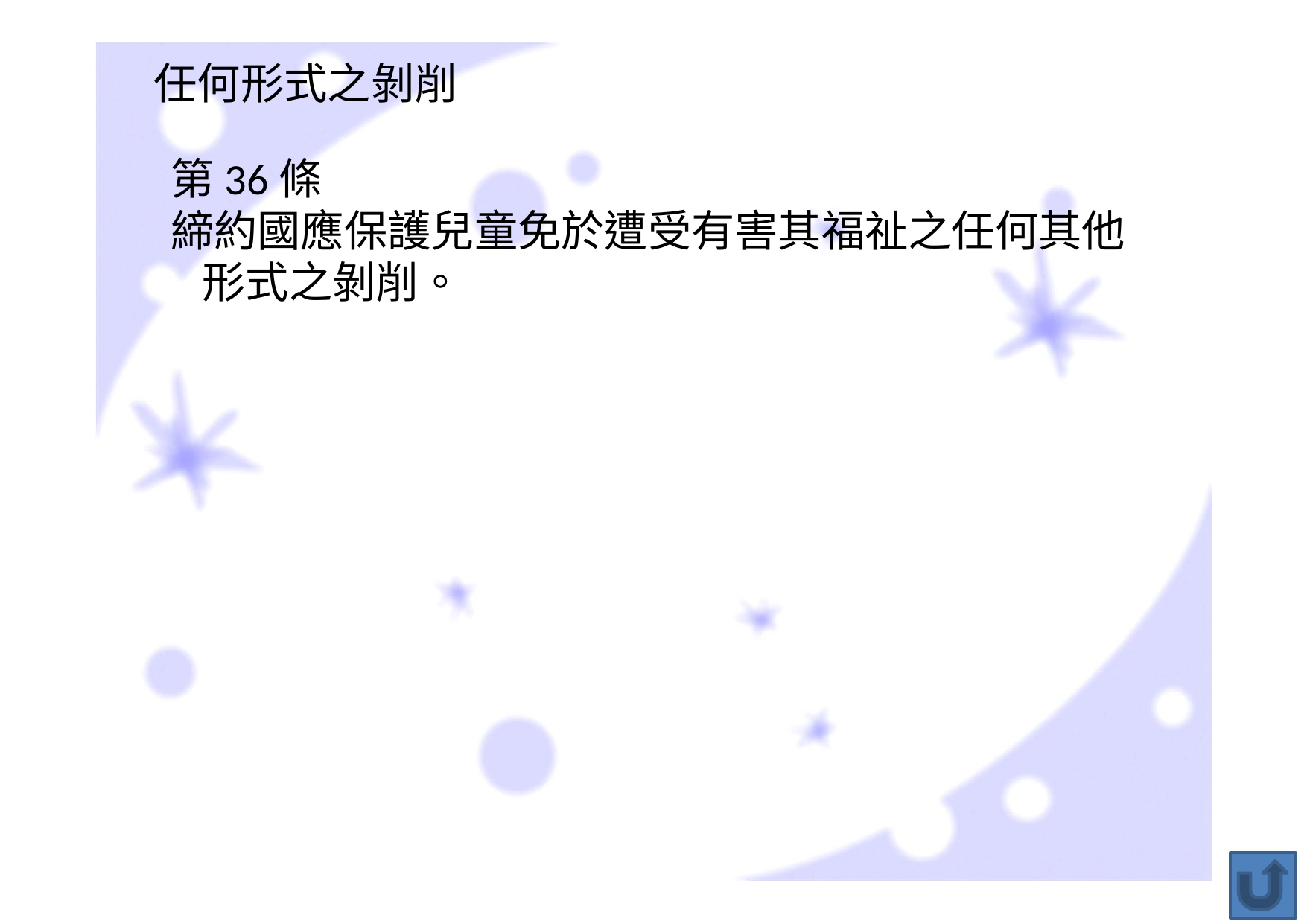

任何形式之剝削
第36條
締約國應保護兒童免於遭受有害其福祉之任何其他形式之剝削。